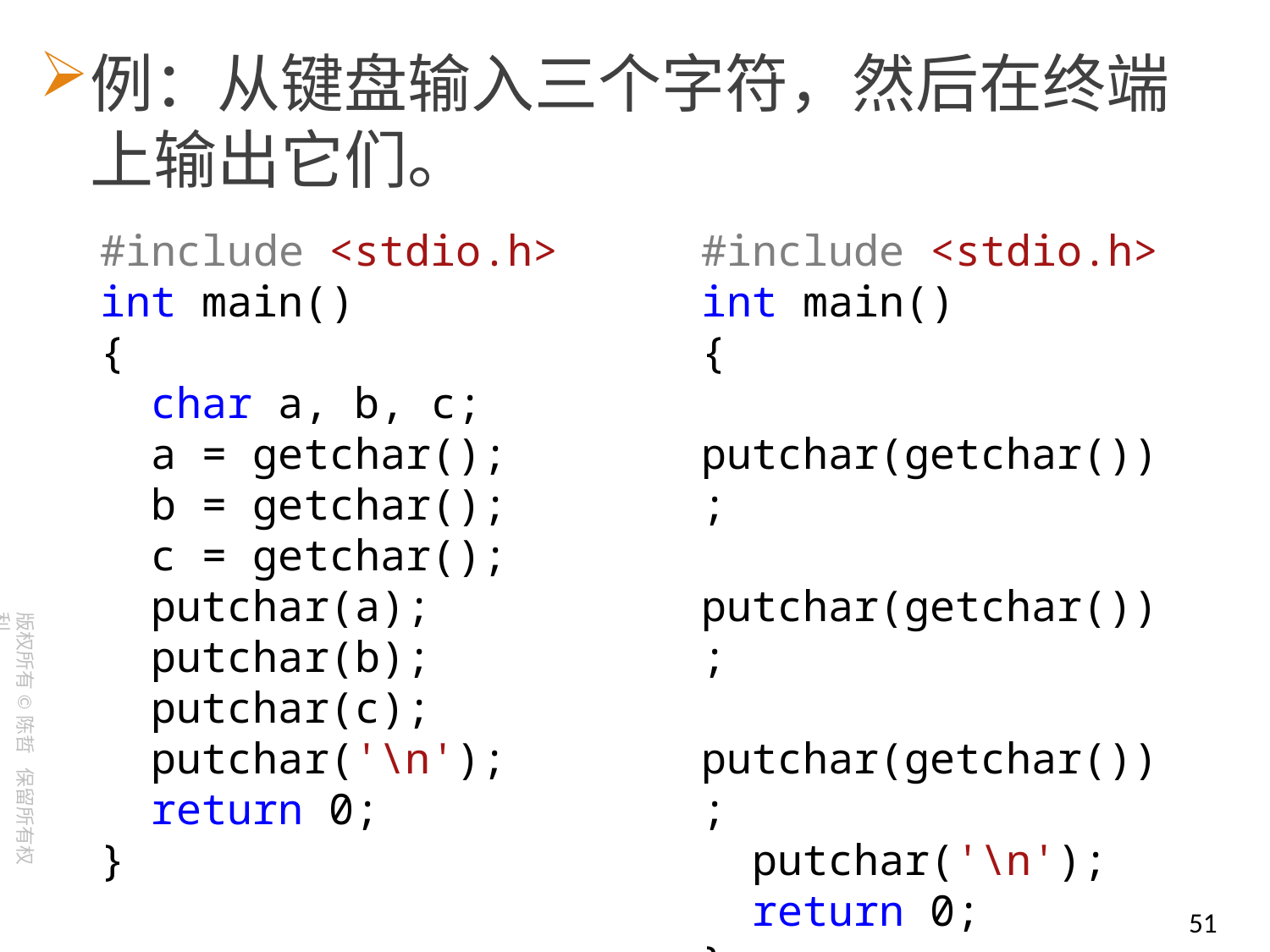

例：从键盘输入三个字符，然后在终端上输出它们。
#include <stdio.h>
int main()
{
  char a, b, c;
  a = getchar();
  b = getchar();
  c = getchar();
  putchar(a);
  putchar(b);
  putchar(c);
  putchar('\n');
  return 0;
}
#include <stdio.h>
int main()
{
  putchar(getchar());
  putchar(getchar());
  putchar(getchar());
  putchar('\n');
  return 0;
}
51